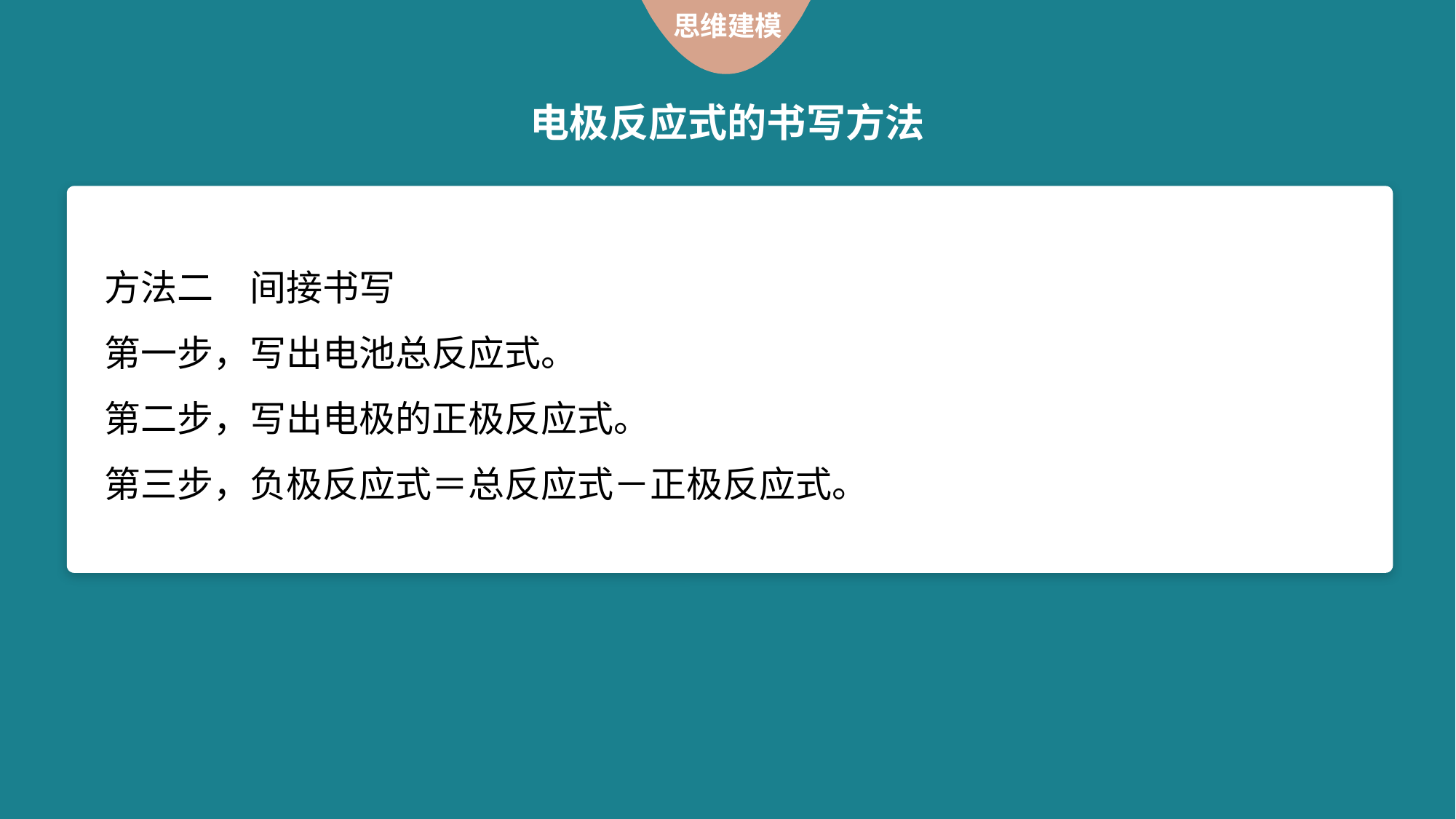

思维建模
电极反应式的书写方法

方法二　间接书写
第一步，写出电池总反应式。
第二步，写出电极的正极反应式。
第三步，负极反应式＝总反应式－正极反应式。